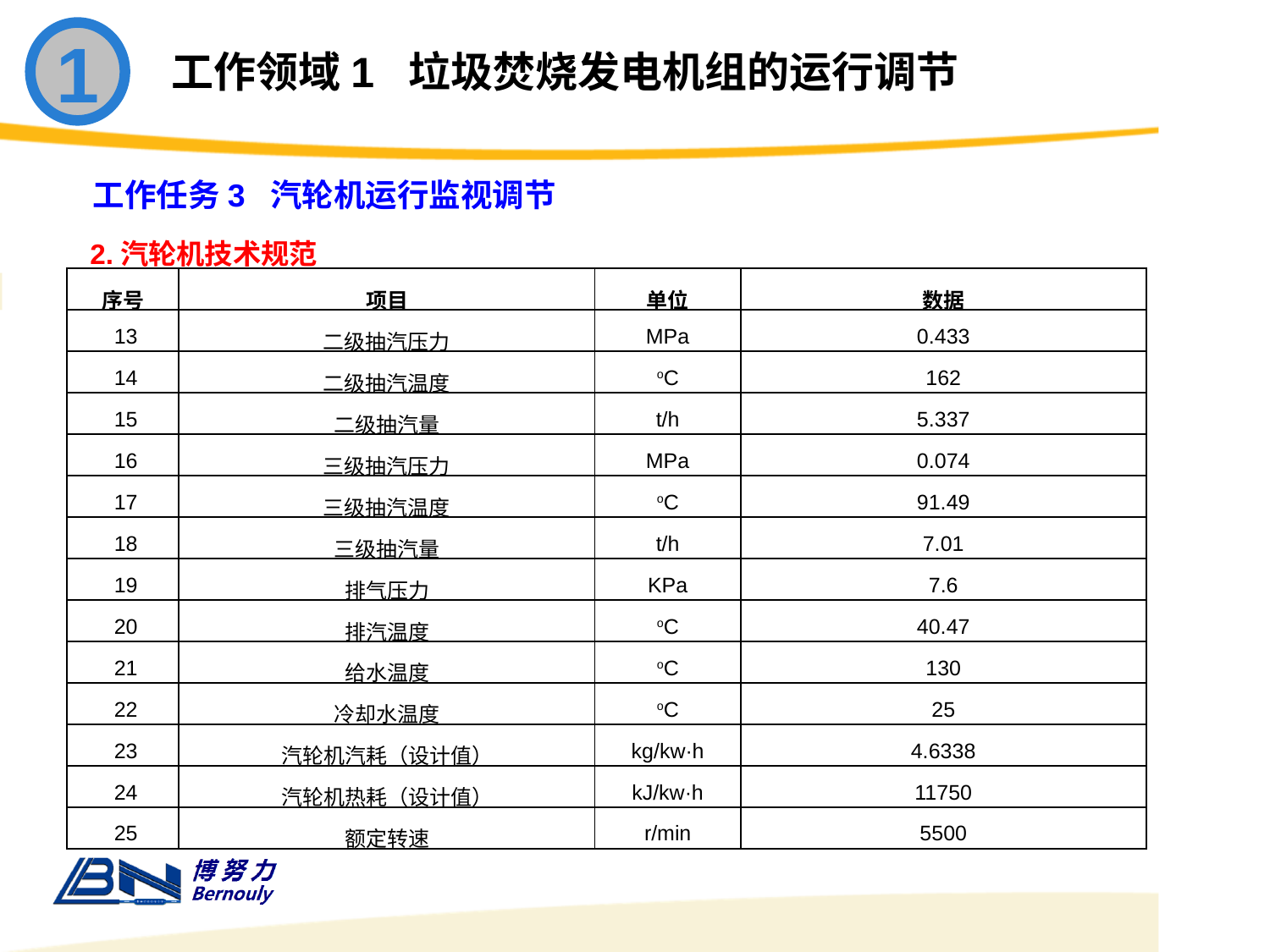

1
工作领域1  垃圾焚烧发电机组的运行调节
工作任务3  汽轮机运行监视调节
2.汽轮机技术规范
| 序号 | 项目 | 单位 | 数据 |
| --- | --- | --- | --- |
| 13 | 二级抽汽压力 | MPa | 0.433 |
| 14 | 二级抽汽温度 | oC | 162 |
| 15 | 二级抽汽量 | t/h | 5.337 |
| 16 | 三级抽汽压力 | MPa | 0.074 |
| 17 | 三级抽汽温度 | oC | 91.49 |
| 18 | 三级抽汽量 | t/h | 7.01 |
| 19 | 排气压力 | KPa | 7.6 |
| 20 | 排汽温度 | oC | 40.47 |
| 21 | 给水温度 | oC | 130 |
| 22 | 冷却水温度 | oC | 25 |
| 23 | 汽轮机汽耗（设计值） | kg/kw·h | 4.6338 |
| 24 | 汽轮机热耗（设计值） | kJ/kw·h | 11750 |
| 25 | 额定转速 | r/min | 5500 |